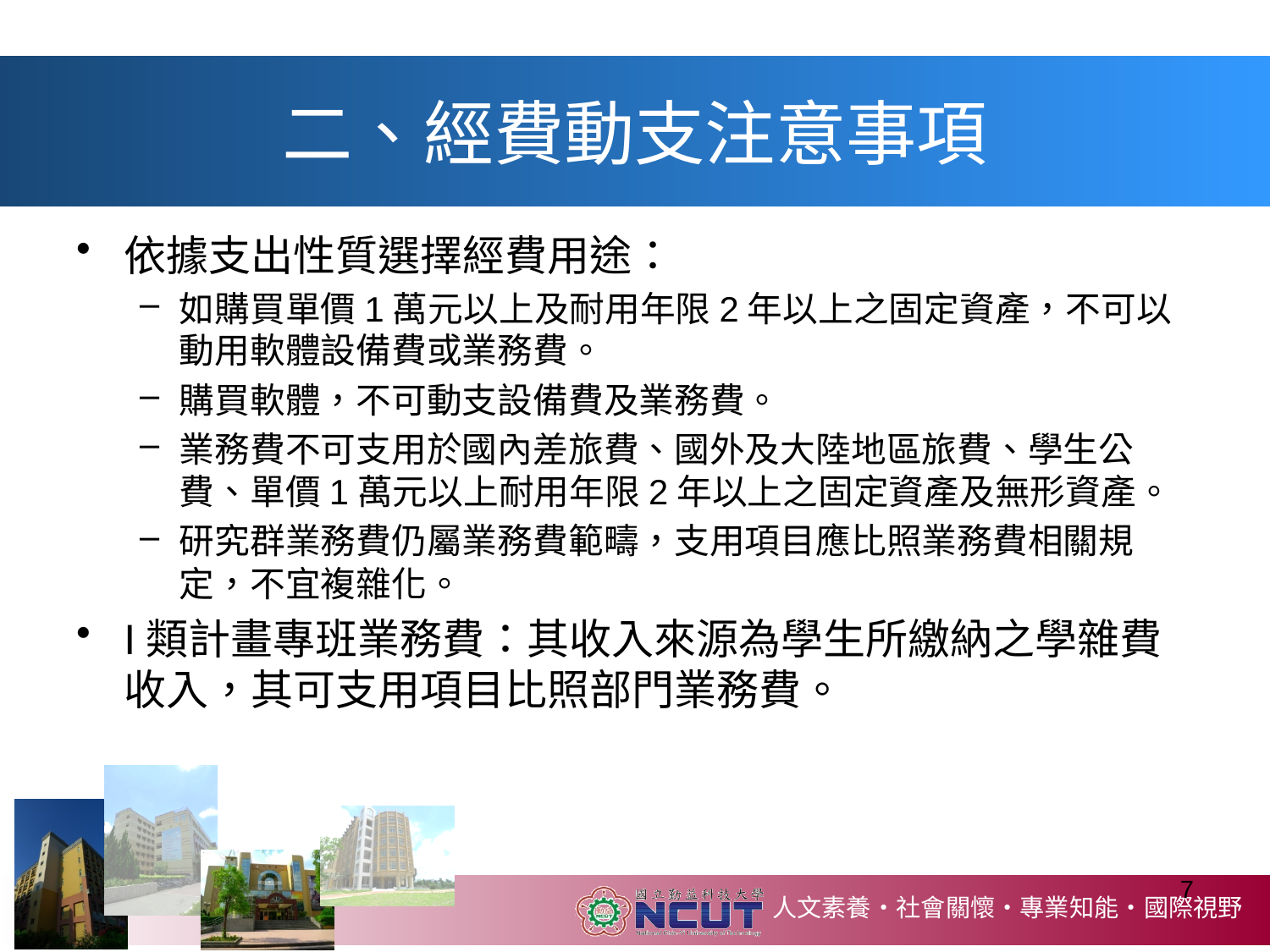

# 二、經費動支注意事項
依據支出性質選擇經費用途：
如購買單價1萬元以上及耐用年限2年以上之固定資產，不可以動用軟體設備費或業務費。
購買軟體，不可動支設備費及業務費。
業務費不可支用於國內差旅費、國外及大陸地區旅費、學生公費、單價1萬元以上耐用年限2年以上之固定資產及無形資產。
研究群業務費仍屬業務費範疇，支用項目應比照業務費相關規定，不宜複雜化。
I類計畫專班業務費：其收入來源為學生所繳納之學雜費收入，其可支用項目比照部門業務費。
7